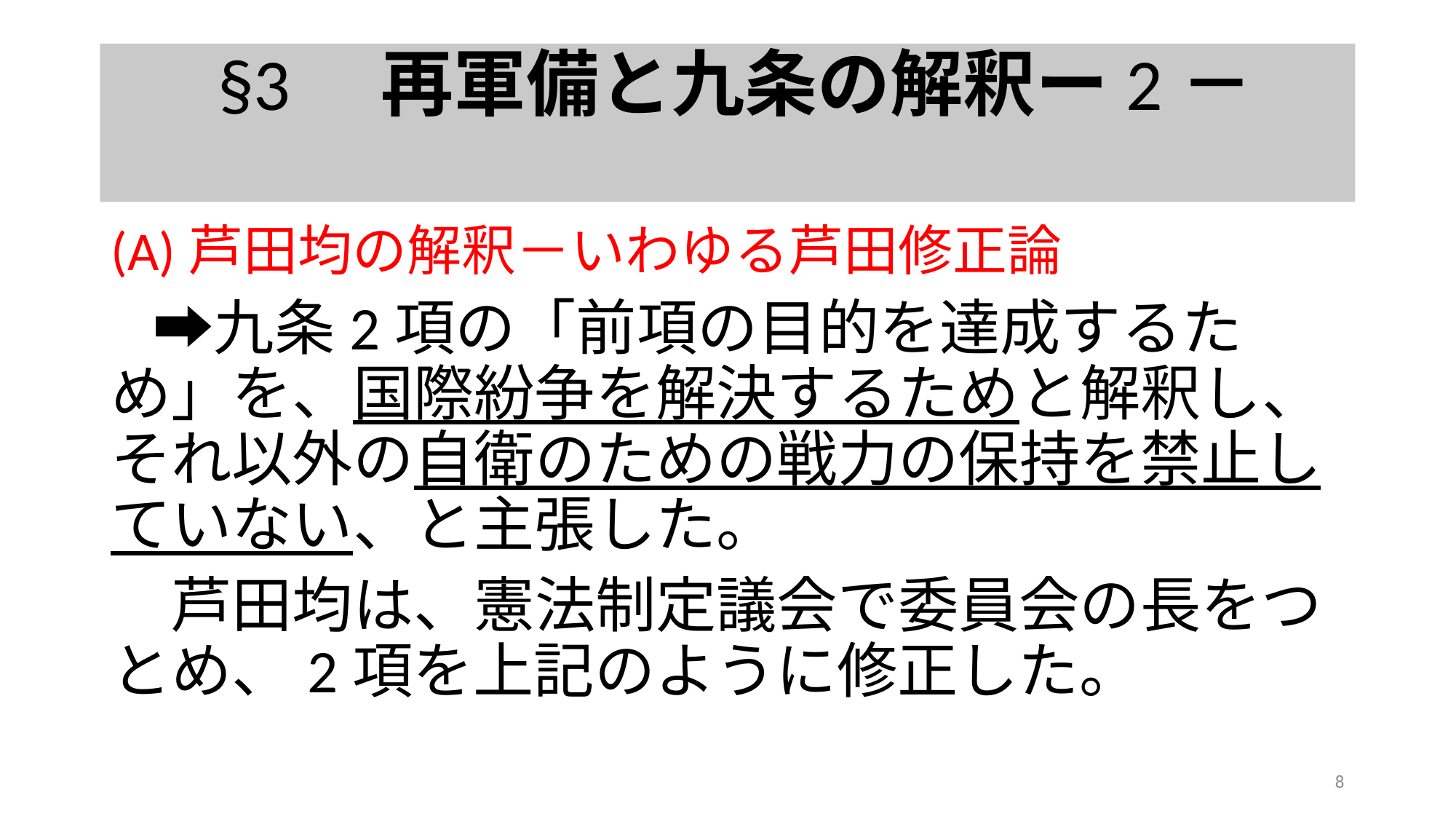

# §3　再軍備と九条の解釈ー2－
(A)芦田均の解釈－いわゆる芦田修正論
　➡九条2項の「前項の目的を達成するため」を、国際紛争を解決するためと解釈し、それ以外の自衛のための戦力の保持を禁止していない、と主張した。
　芦田均は、憲法制定議会で委員会の長をつとめ、2項を上記のように修正した。
8